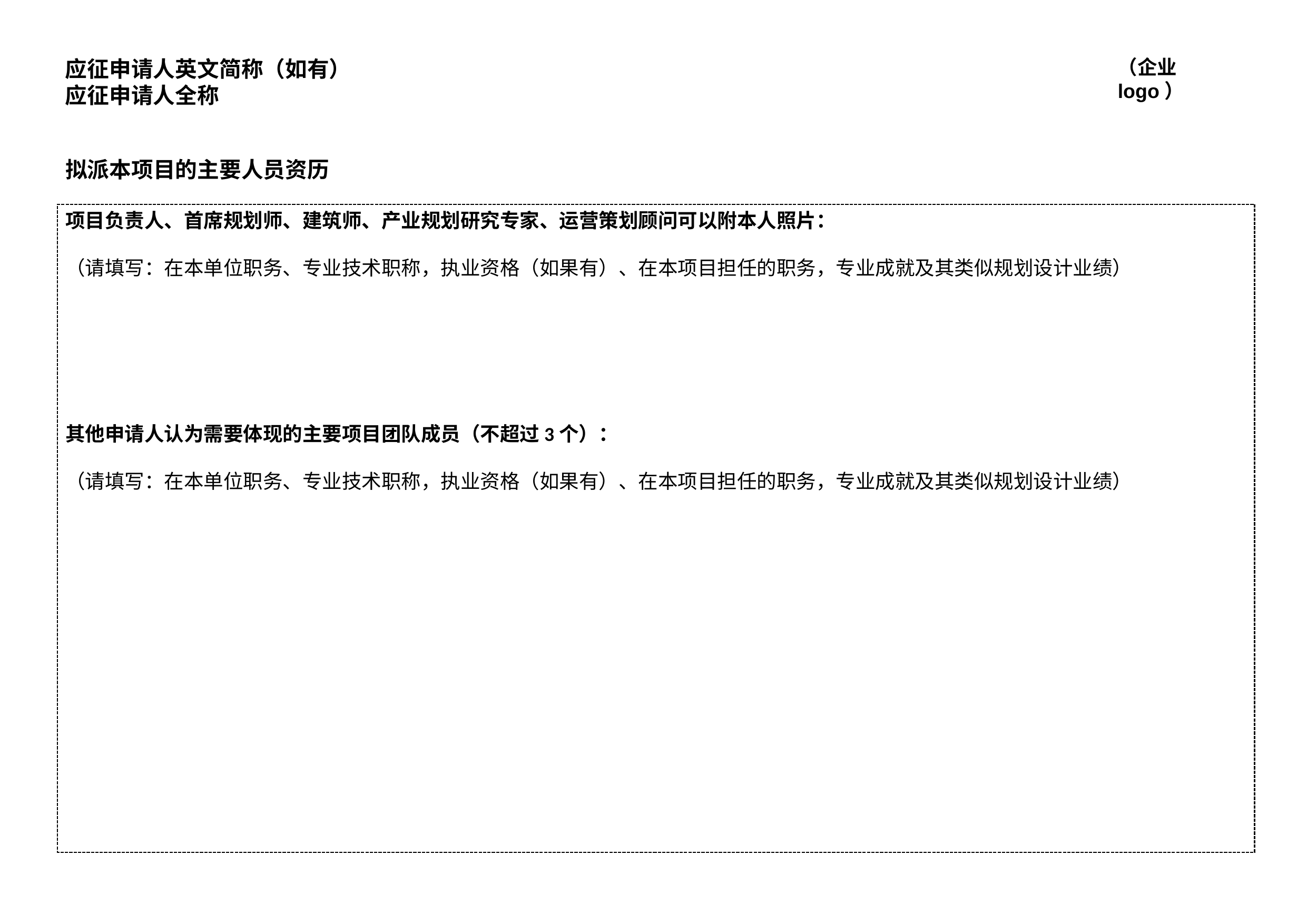

应征申请人英文简称（如有）
应征申请人全称
（企业logo）
拟派本项目的主要人员资历
项目负责人、首席规划师、建筑师、产业规划研究专家、运营策划顾问可以附本人照片：

（请填写：在本单位职务、专业技术职称，执业资格（如果有）、在本项目担任的职务，专业成就及其类似规划设计业绩）

其他申请人认为需要体现的主要项目团队成员（不超过3个）：

（请填写：在本单位职务、专业技术职称，执业资格（如果有）、在本项目担任的职务，专业成就及其类似规划设计业绩）